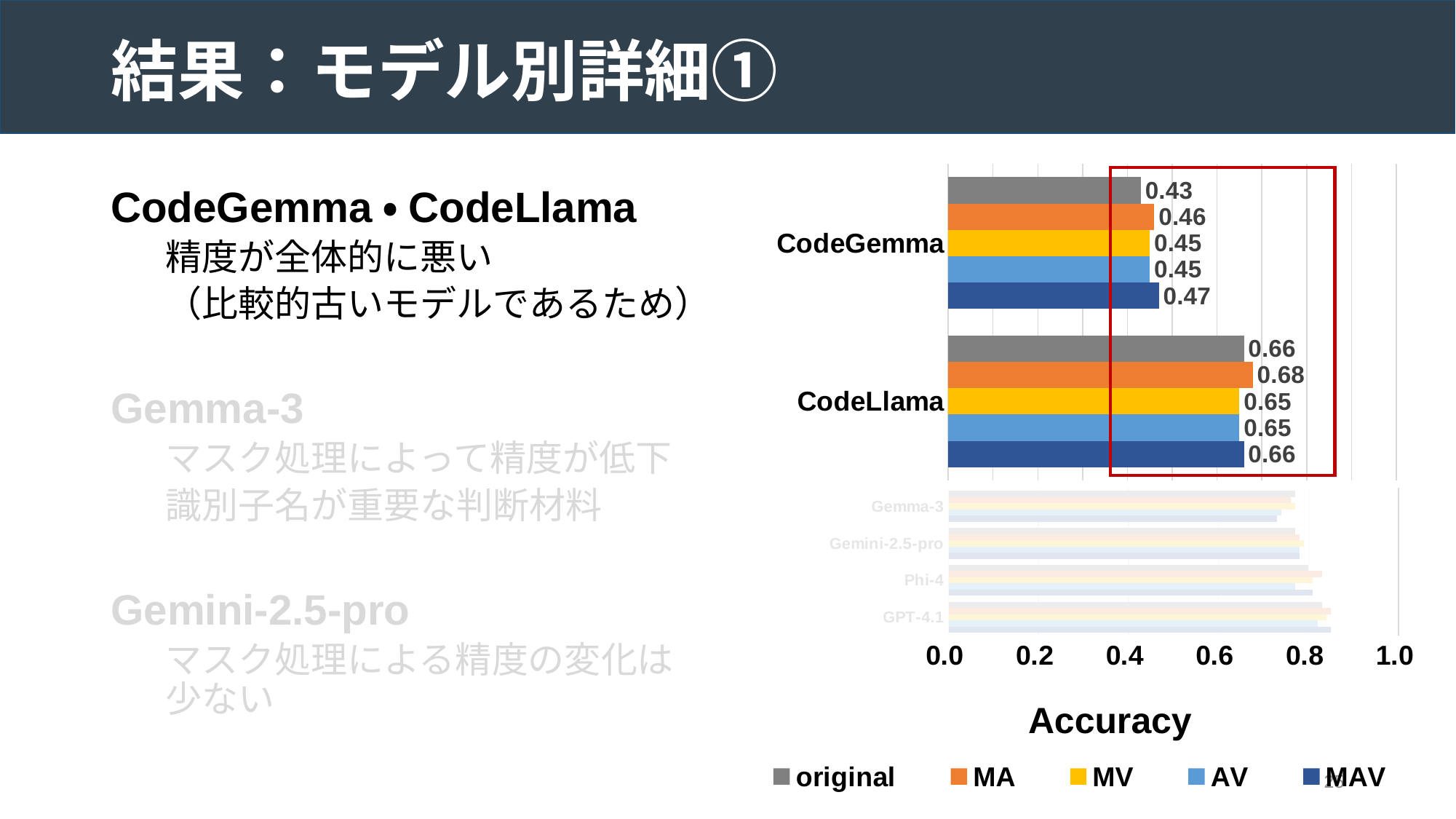

# 結果：モデル別詳細①

### Chart

| Category | all mask | AV mask | MV mask | MA mask | no mask |
|---|---|---|---|---|---|
| CodeLlama | 0.66 | 0.65 | 0.65 | 0.68 | 0.66 |
| CodeGemma | 0.47 | 0.45 | 0.45 | 0.46 | 0.43 |
CodeGemma・CodeLlama
精度が全体的に悪い
（比較的古いモデルであるため）

Gemma-3
マスク処理によって精度が低下
識別子名が重要な判断材料

Gemini-2.5-pro
マスク処理による精度の変化は
少ない

### Chart

| Category | MAV | AV | MV | MA | original |
|---|---|---|---|---|---|
| GPT-4.1 | 0.85 | 0.82 | 0.84 | 0.85 | 0.83 |
| Phi-4 | 0.81 | 0.77 | 0.81 | 0.83 | 0.8 |
| Gemini-2.5-pro | 0.78 | 0.78 | 0.79 | 0.78 | 0.77 |
| Gemma-3 | 0.73 | 0.74 | 0.77 | 0.76 | 0.77 |
Accuracy
25